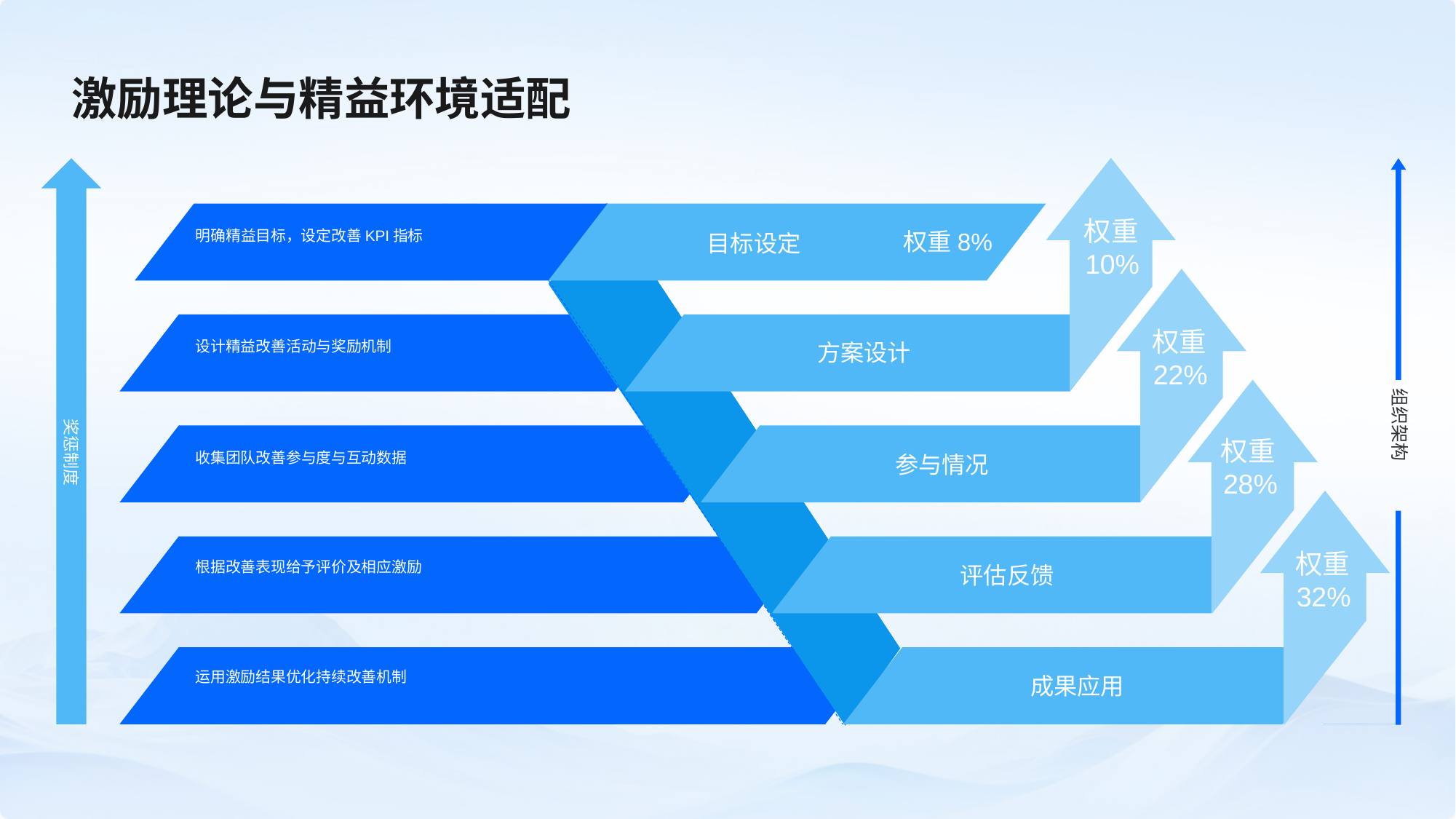

激励理论与精益环境适配

权重10%
明确精益目标，设定改善KPI指标
权重8%
目标设定

奖惩制度

权重22%
设计精益改善活动与奖励机制
方案设计

组织架构

权重28%
收集团队改善参与度与互动数据
参与情况

权重32%
根据改善表现给予评价及相应激励
评估反馈

运用激励结果优化持续改善机制
成果应用